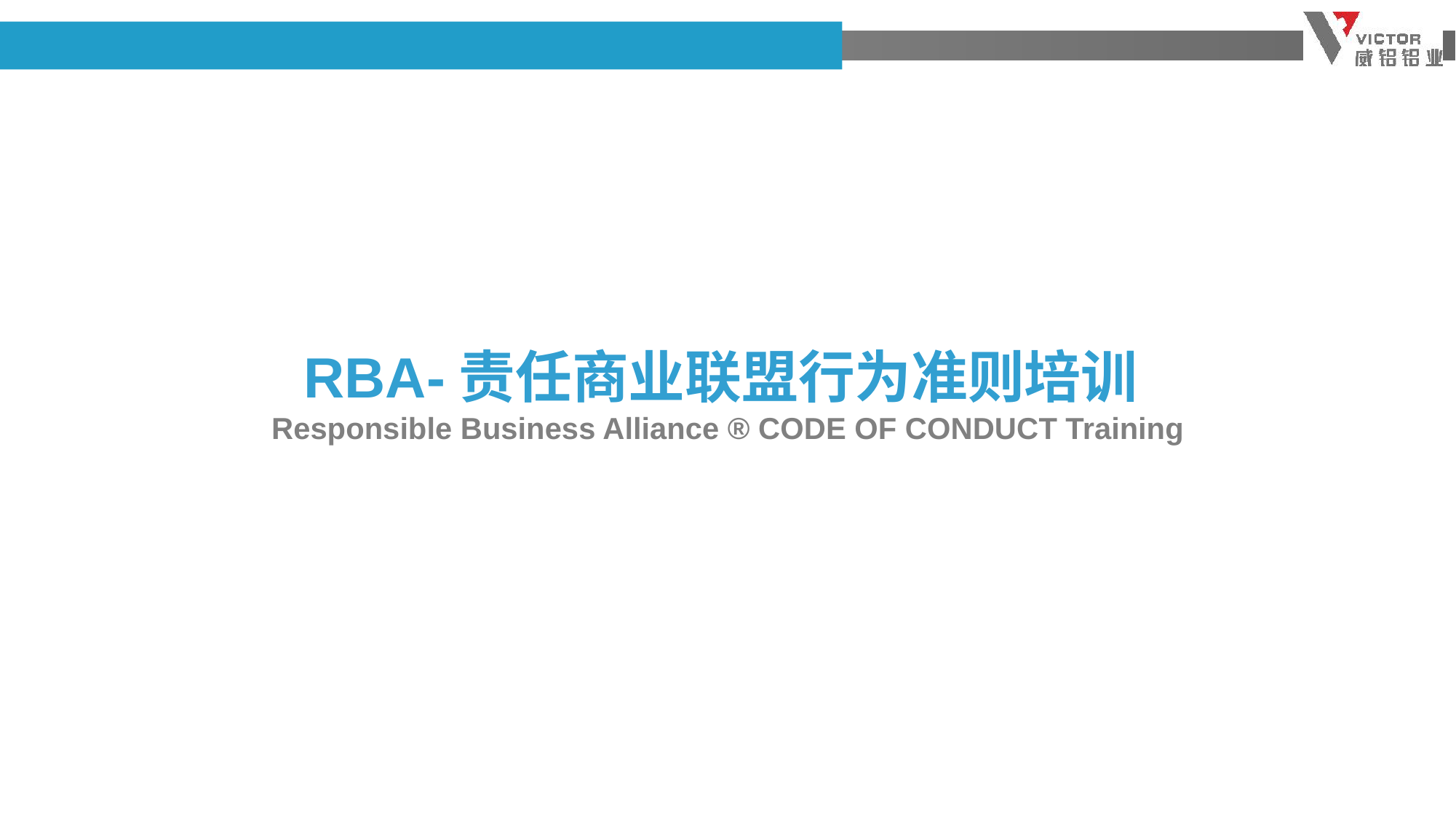

RBA-责任商业联盟行为准则培训Responsible Business Alliance ® CODE OF CONDUCT Training